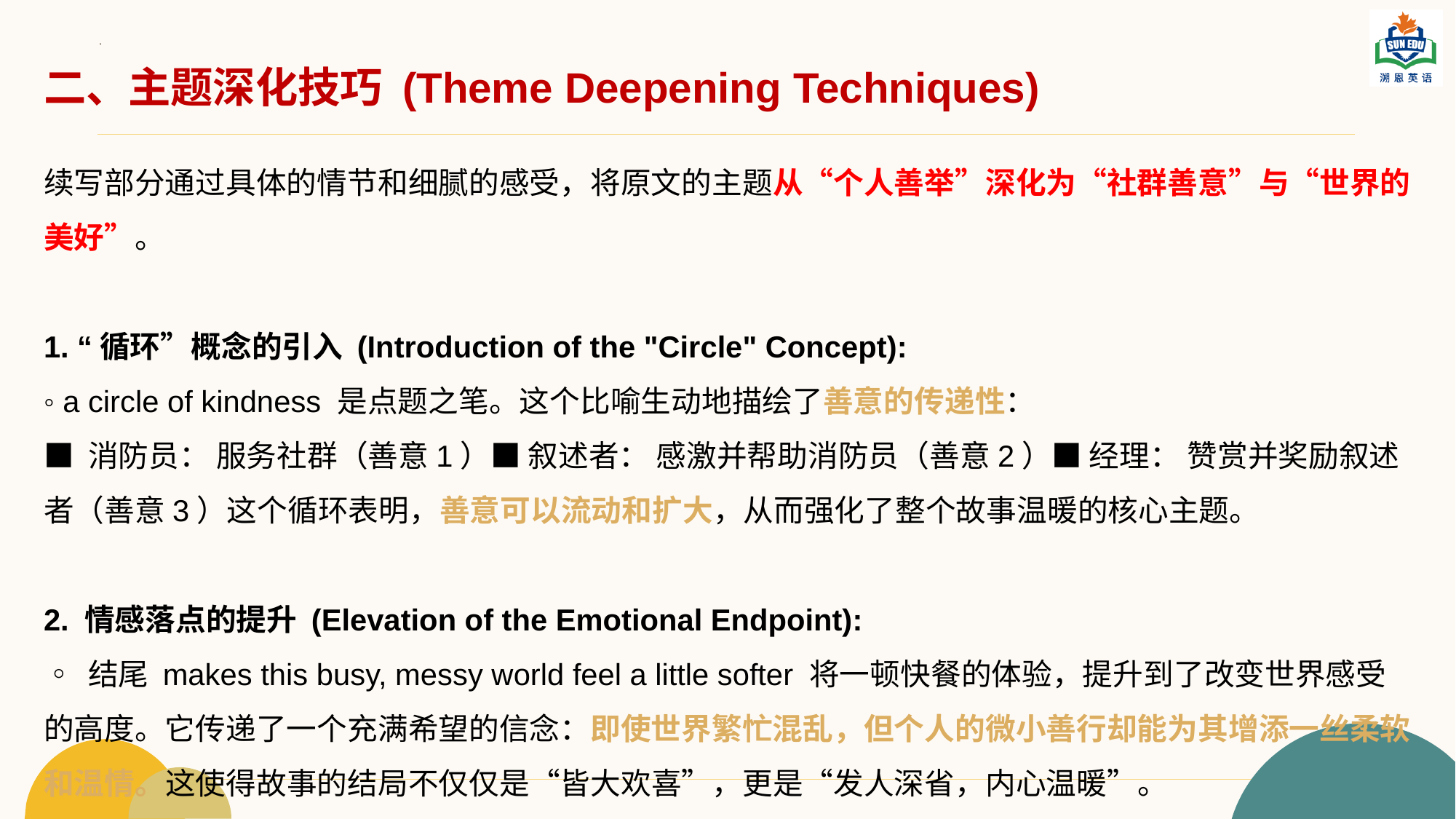

二、主题深化技巧 (Theme Deepening Techniques)

续写部分通过具体的情节和细腻的感受，将原文的主题从“个人善举”深化为“社群善意”与“世界的美好”。

1. “循环”概念的引入 (Introduction of the "Circle" Concept):
◦ a circle of kindness 是点题之笔。这个比喻生动地描绘了善意的传递性：
■ 消防员： 服务社群（善意1）■ 叙述者： 感激并帮助消防员（善意2）■ 经理： 赞赏并奖励叙述者（善意3）这个循环表明，善意可以流动和扩大，从而强化了整个故事温暖的核心主题。

2. 情感落点的提升 (Elevation of the Emotional Endpoint):
◦ 结尾 makes this busy, messy world feel a little softer 将一顿快餐的体验，提升到了改变世界感受的高度。它传递了一个充满希望的信念：即使世界繁忙混乱，但个人的微小善行却能为其增添一丝柔软和温情。这使得故事的结局不仅仅是“皆大欢喜”，更是“发人深省，内心温暖”。